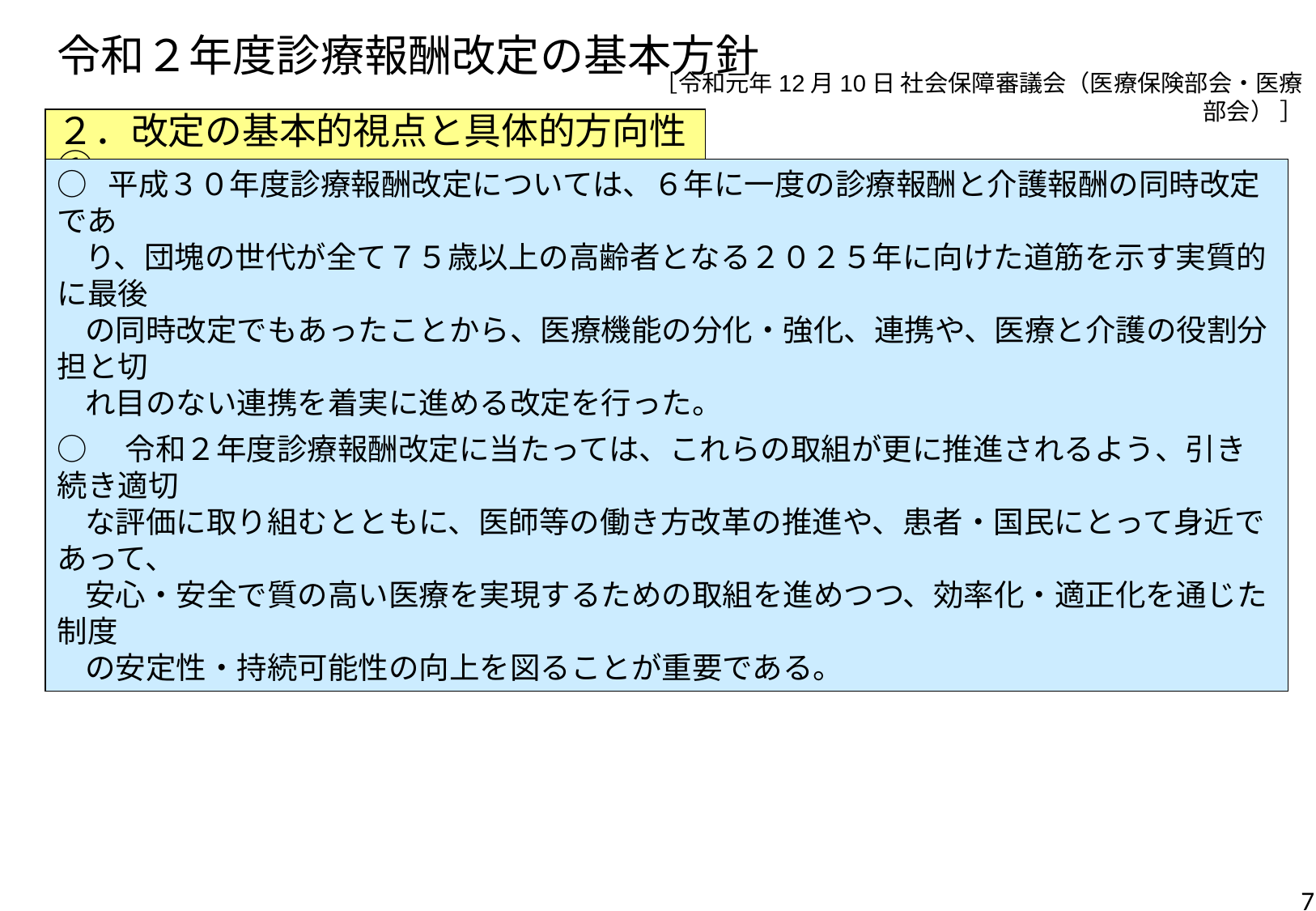

# 令和２年度診療報酬改定の基本方針
［令和元年12月10日 社会保障審議会（医療保険部会・医療部会） ］
２．改定の基本的視点と具体的方向性①
○  平成３０年度診療報酬改定については、６年に一度の診療報酬と介護報酬の同時改定であ
   り、団塊の世代が全て７５歳以上の高齢者となる２０２５年に向けた道筋を示す実質的に最後
   の同時改定でもあったことから、医療機能の分化・強化、連携や、医療と介護の役割分担と切
   れ目のない連携を着実に進める改定を行った。
○　令和２年度診療報酬改定に当たっては、これらの取組が更に推進されるよう、引き続き適切
   な評価に取り組むとともに、医師等の働き方改革の推進や、患者・国民にとって身近であって、
   安心・安全で質の高い医療を実現するための取組を進めつつ、効率化・適正化を通じた制度
   の安定性・持続可能性の向上を図ることが重要である。
7